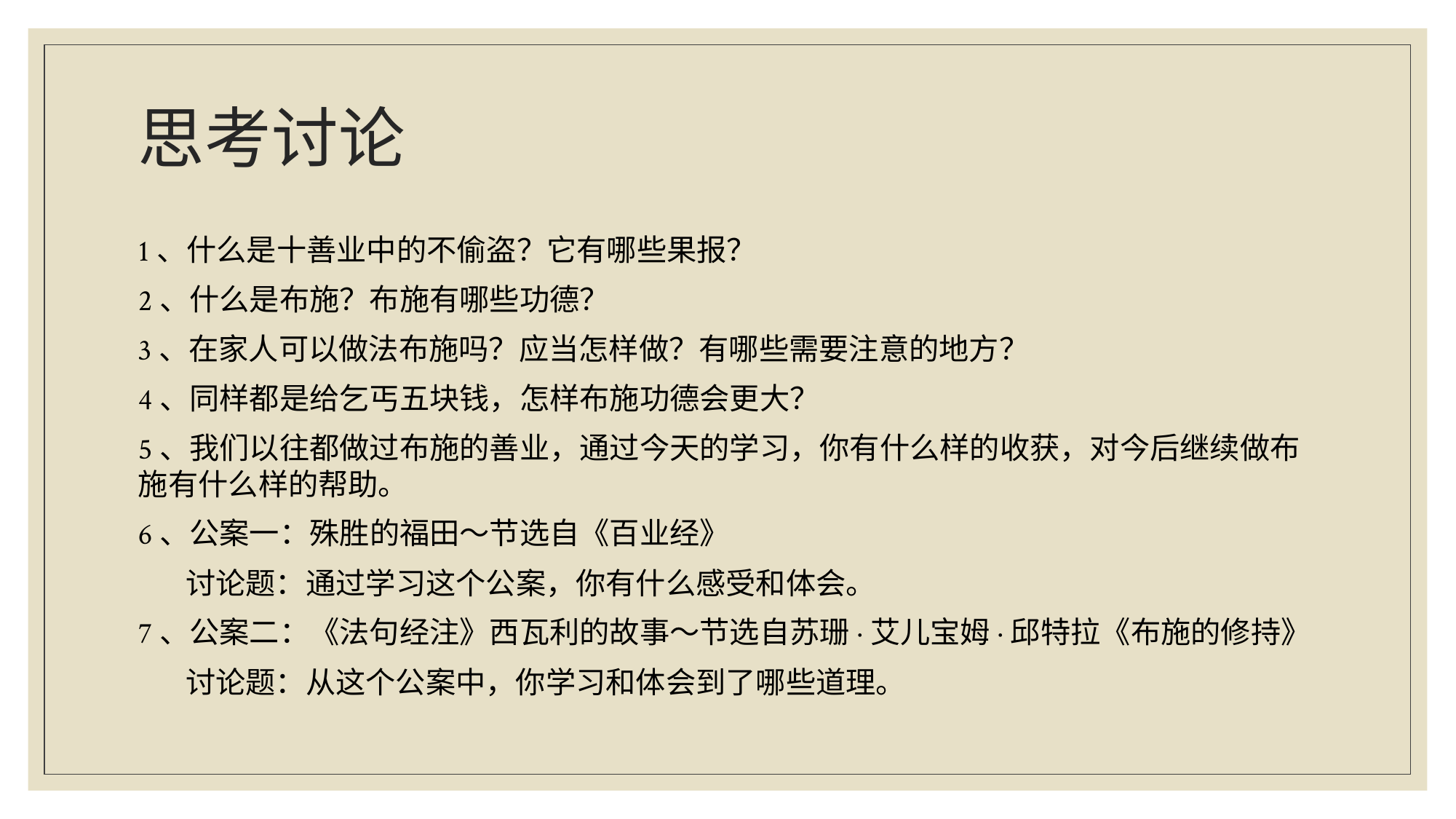

# 思考讨论
1、什么是十善业中的不偷盗？它有哪些果报？
2、什么是布施？布施有哪些功德？
3、在家人可以做法布施吗？应当怎样做？有哪些需要注意的地方？
4、同样都是给乞丐五块钱，怎样布施功德会更大？
5、我们以往都做过布施的善业，通过今天的学习，你有什么样的收获，对今后继续做布施有什么样的帮助。
6、公案一：殊胜的福田～节选自《百业经》
      讨论题：通过学习这个公案，你有什么感受和体会。
7、公案二：《法句经注》西瓦利的故事～节选自苏珊·艾儿宝姆·邱特拉《布施的修持》
      讨论题：从这个公案中，你学习和体会到了哪些道理。